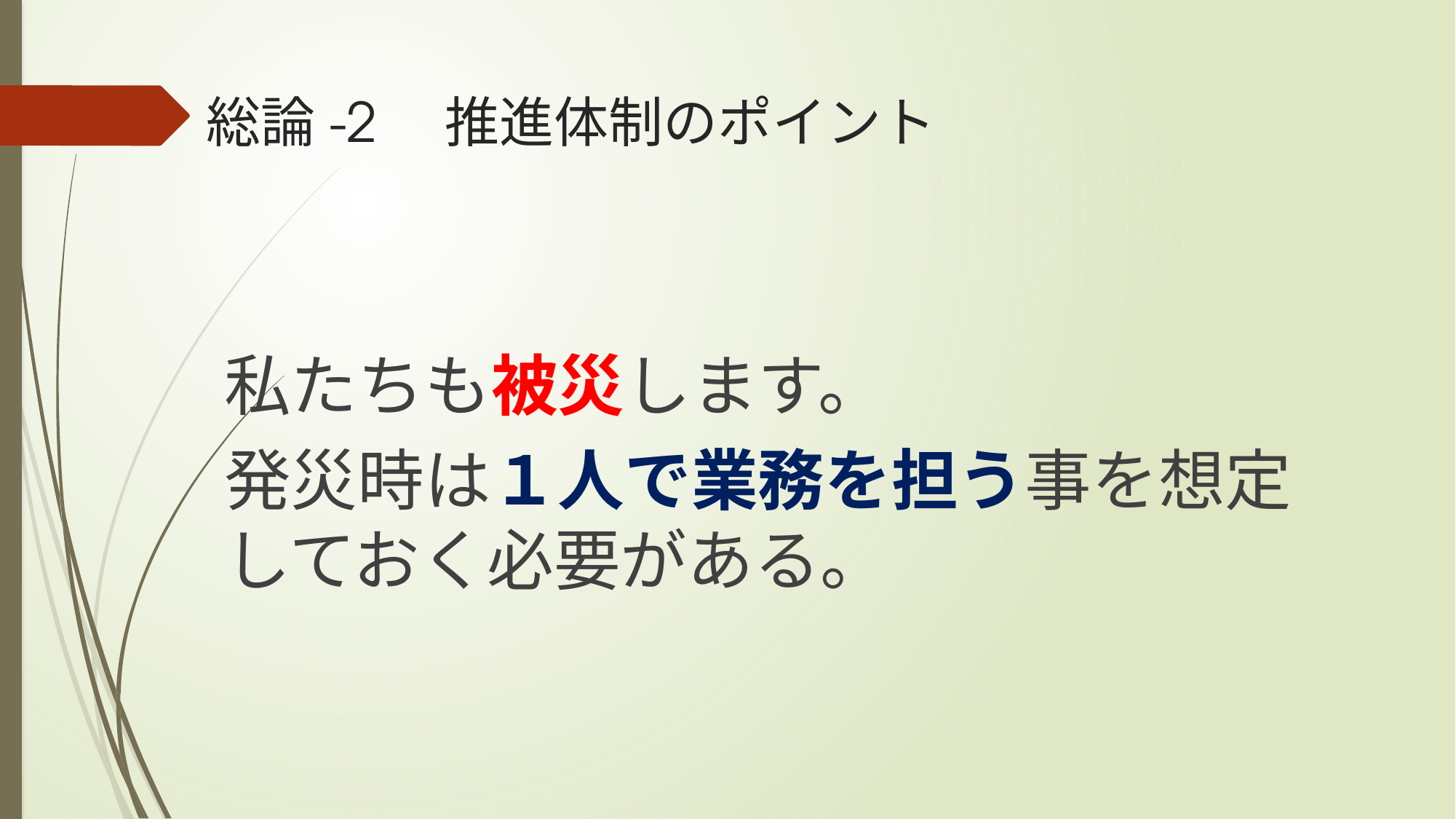

# 総論-2　推進体制のポイント
私たちも被災します。
発災時は１人で業務を担う事を想定しておく必要がある。